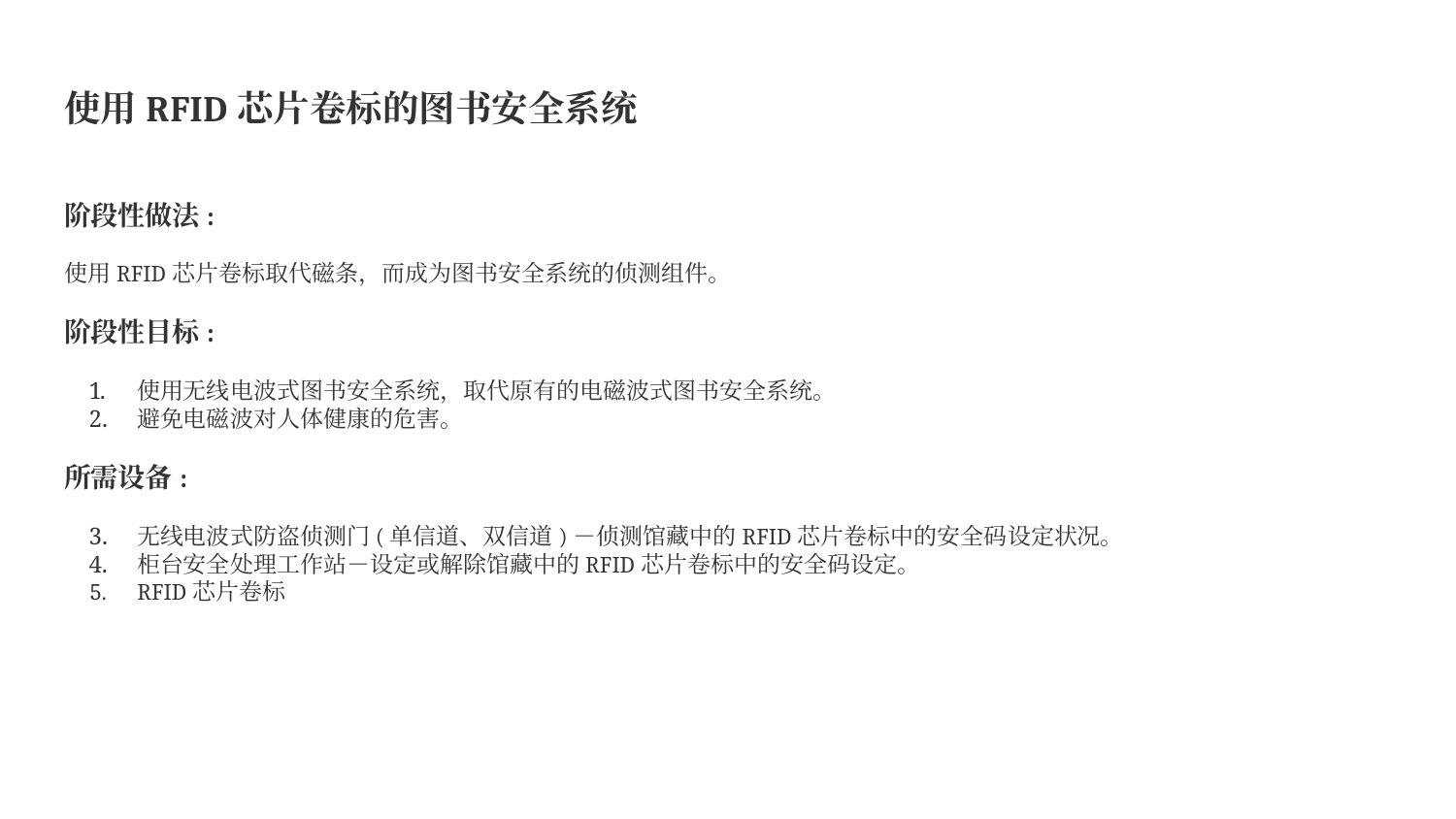

# 使用RFID芯片卷标的图书安全系统
阶段性做法:
使用RFID芯片卷标取代磁条，而成为图书安全系统的侦测组件。
阶段性目标:
使用无线电波式图书安全系统，取代原有的电磁波式图书安全系统。
避免电磁波对人体健康的危害。
所需设备:
无线电波式防盗侦测门(单信道、双信道)－侦测馆藏中的RFID芯片卷标中的安全码设定状况。
柜台安全处理工作站－设定或解除馆藏中的RFID芯片卷标中的安全码设定。
RFID芯片卷标